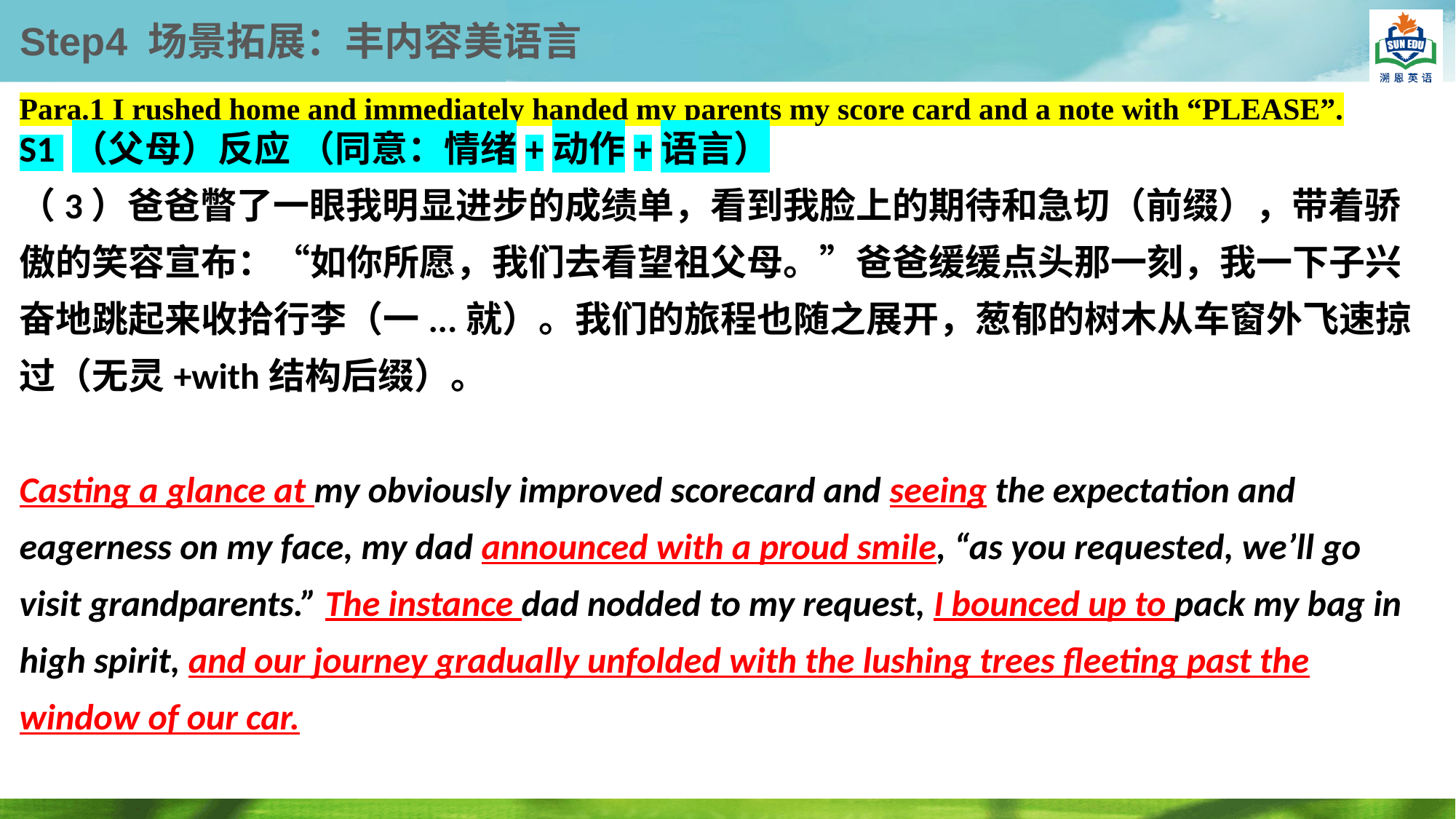

Step4 场景拓展：丰内容美语言
Para.1 I rushed home and immediately handed my parents my score card and a note with “PLEASE”.
S1 （父母）反应 （同意：情绪+动作+语言）
（3）爸爸瞥了一眼我明显进步的成绩单，看到我脸上的期待和急切（前缀），带着骄傲的笑容宣布：“如你所愿，我们去看望祖父母。”爸爸缓缓点头那一刻，我一下子兴奋地跳起来收拾行李（一...就）。我们的旅程也随之展开，葱郁的树木从车窗外飞速掠过（无灵+with结构后缀）。

Casting a glance at my obviously improved scorecard and seeing the expectation and eagerness on my face, my dad announced with a proud smile, “as you requested, we’ll go visit grandparents.” The instance dad nodded to my request, I bounced up to pack my bag in high spirit, and our journey gradually unfolded with the lushing trees fleeting past the window of our car.